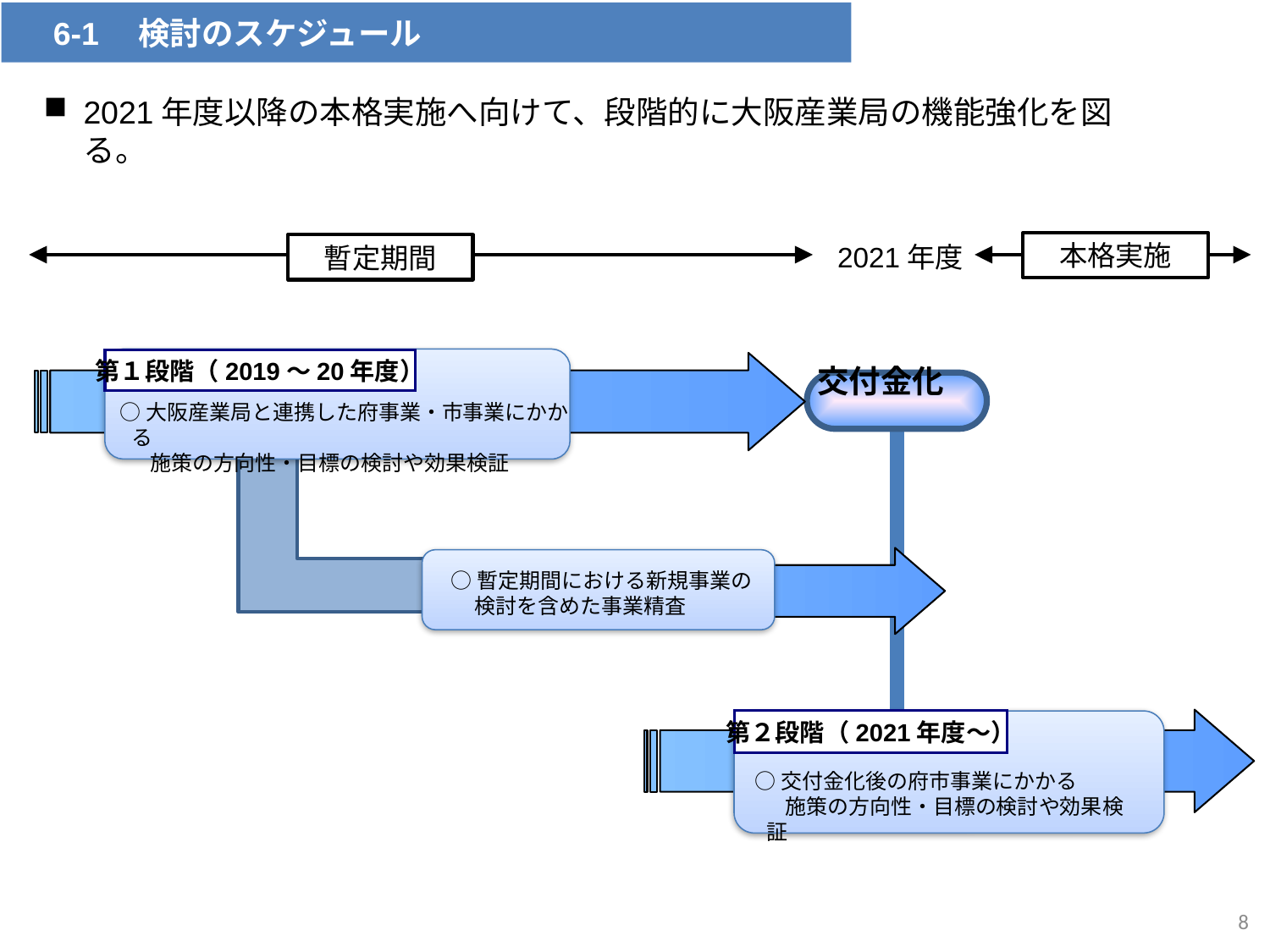

6-1　検討のスケジュール
2021年度以降の本格実施へ向けて、段階的に大阪産業局の機能強化を図る。
本格実施
暫定期間
2021年度

第１段階（2019～20年度）

交付金化
○大阪産業局と連携した府事業・市事業にかかる
　  施策の方向性・目標の検討や効果検証

○暫定期間における新規事業の
    検討を含めた事業精査

第２段階（2021年度～）

○交付金化後の府市事業にかかる
　  施策の方向性・目標の検討や効果検証
8